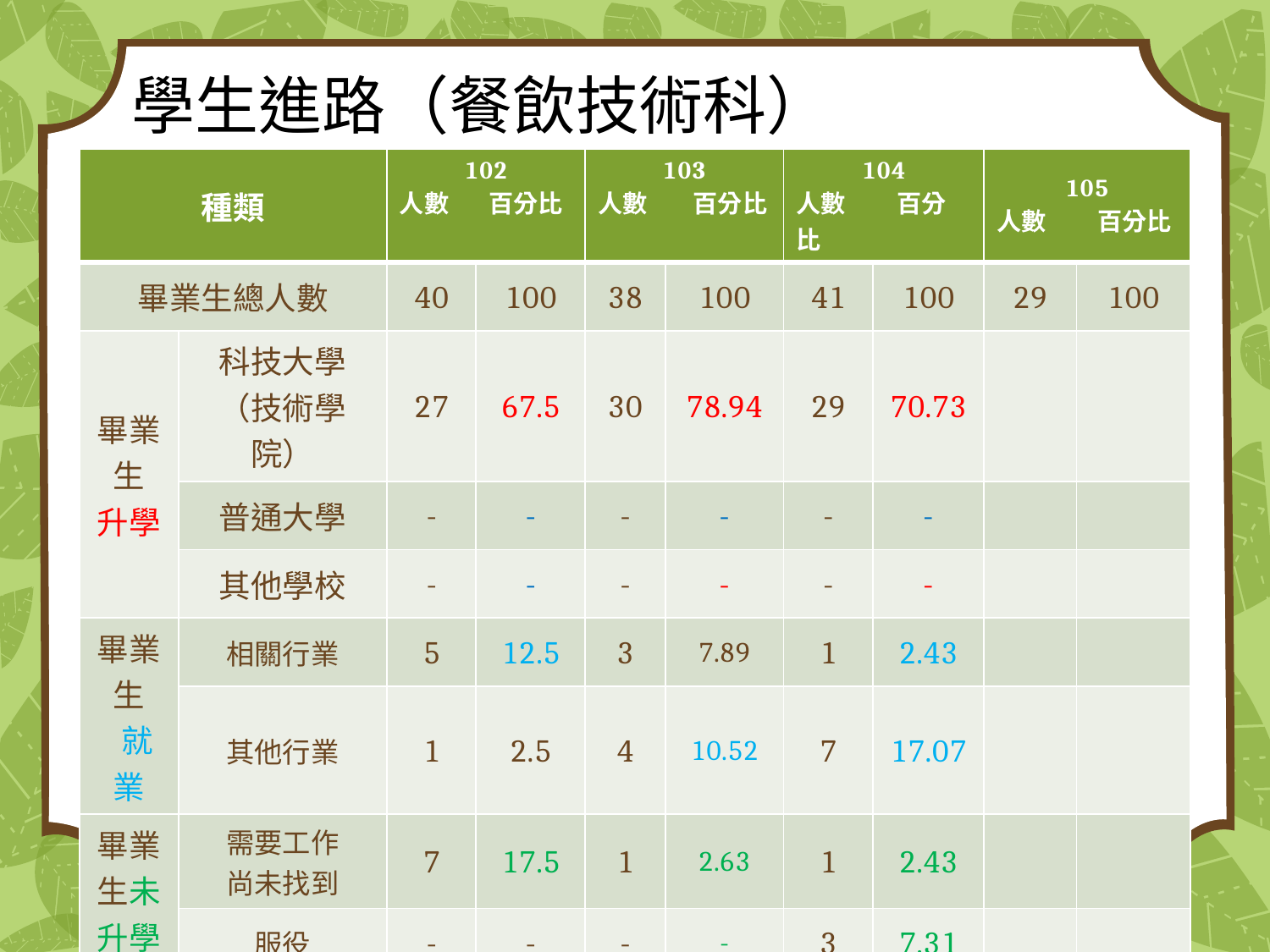

# 學生進路（餐飲技術科）
| 種類 |  | 102 人數 百分比 |  | 103 人數 百分比 |  | 104 人數 百分比 |  | 105 人數 百分比 |  |
| --- | --- | --- | --- | --- | --- | --- | --- | --- | --- |
| 畢業生總人數 |  | 40 | 100 | 38 | 100 | 41 | 100 | 29 | 100 |
| 畢業生 升學 | 科技大學 （技術學院） | 27 | 67.5 | 30 | 78.94 | 29 | 70.73 |  |  |
|  | 普通大學 | - | - | - | - | - | - |  |  |
|  | 其他學校 | - | - | - | - | - | - |  |  |
| 畢業生 就業 | 相關行業 | 5 | 12.5 | 3 | 7.89 | 1 | 2.43 |  |  |
|  | 其他行業 | 1 | 2.5 | 4 | 10.52 | 7 | 17.07 |  |  |
| 畢業生未升學未就業 | 需要工作 尚未找到 | 7 | 17.5 | 1 | 2.63 | 1 | 2.43 |  |  |
|  | 服役 | - | - | - | - | 3 | 7.31 |  |  |
|  | 補習準備升學 | - | - | - | - | - | - |  |  |